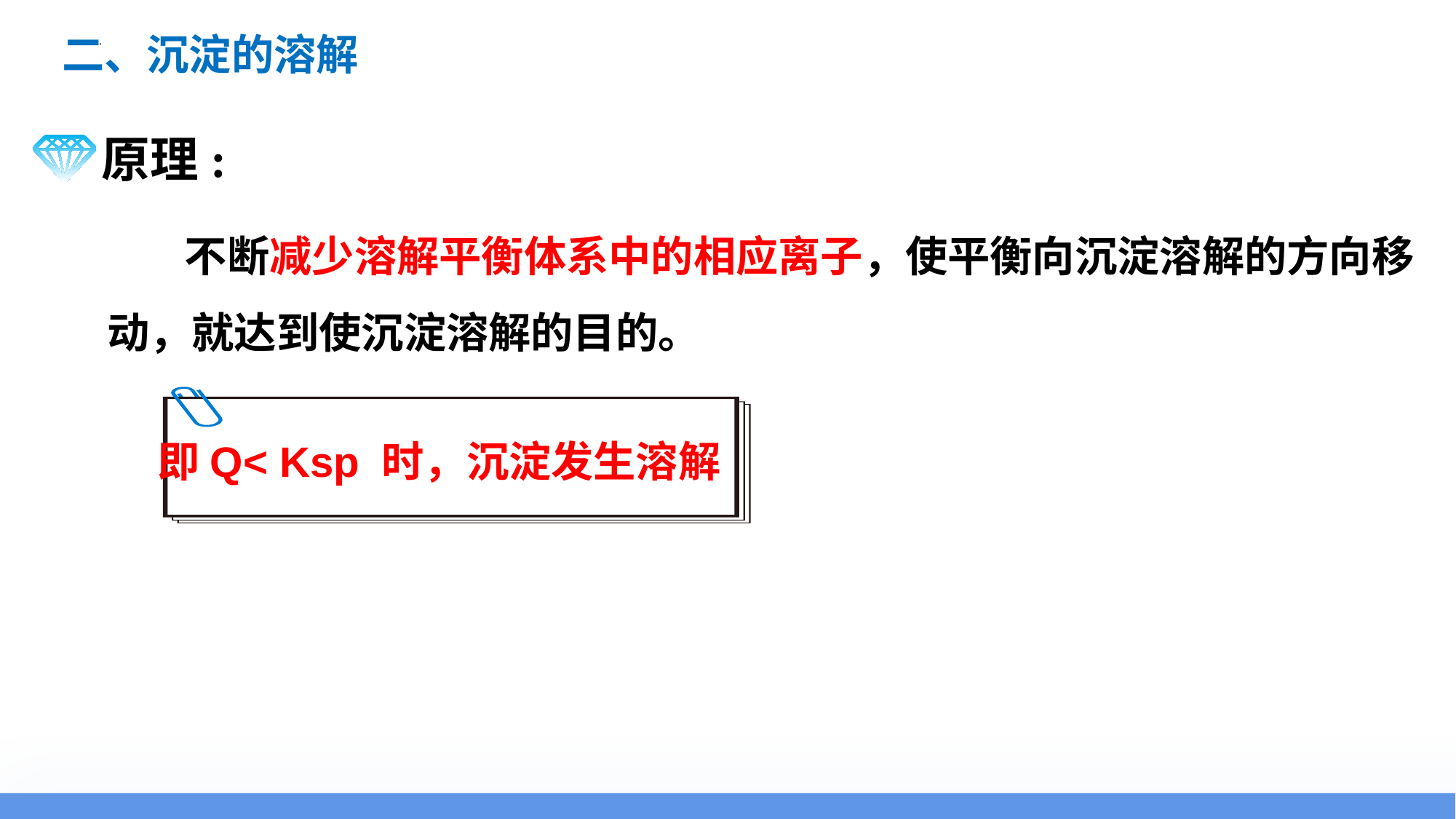

二、沉淀的溶解
原理:

       不断减少溶解平衡体系中的相应离子，使平衡向沉淀溶解的方向移动，就达到使沉淀溶解的目的。

即Q< Ksp 时，沉淀发生溶解